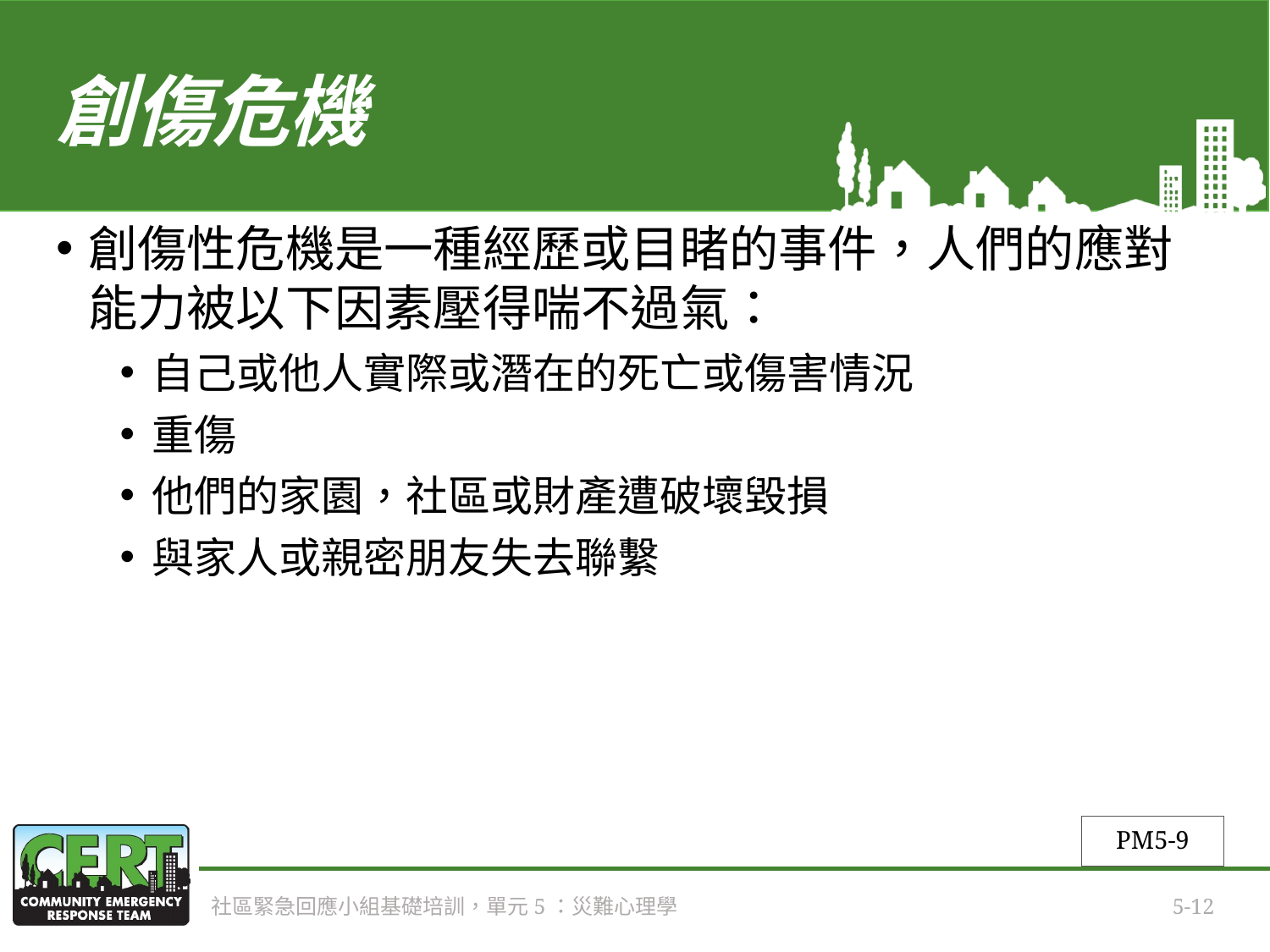

# 創傷危機
創傷性危機是一種經歷或目睹的事件，人們的應對能力被以下因素壓得喘不過氣：
自己或他人實際或潛在的死亡或傷害情況
重傷
他們的家園，社區或財產遭破壞毀損
與家人或親密朋友失去聯繫
PM5-9
社區緊急回應小組基礎培訓，單元5：災難心理學
5-12